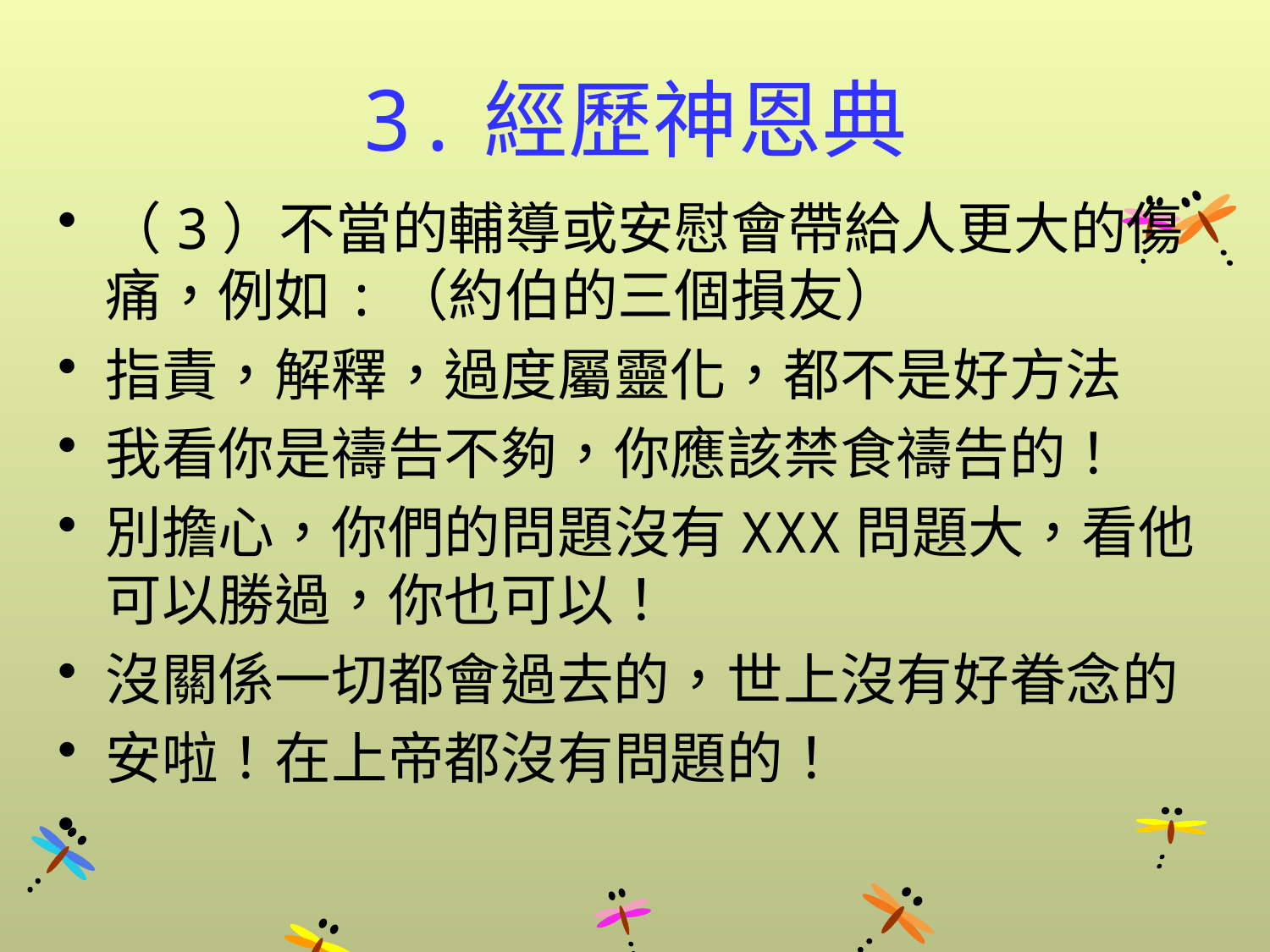

# 3.經歷神恩典
（3）不當的輔導或安慰會帶給人更大的傷痛，例如:（約伯的三個損友）
指責，解釋，過度屬靈化，都不是好方法
我看你是禱告不夠，你應該禁食禱告的！
別擔心，你們的問題沒有XXX問題大，看他可以勝過，你也可以！
沒關係一切都會過去的，世上沒有好眷念的
安啦！在上帝都沒有問題的！